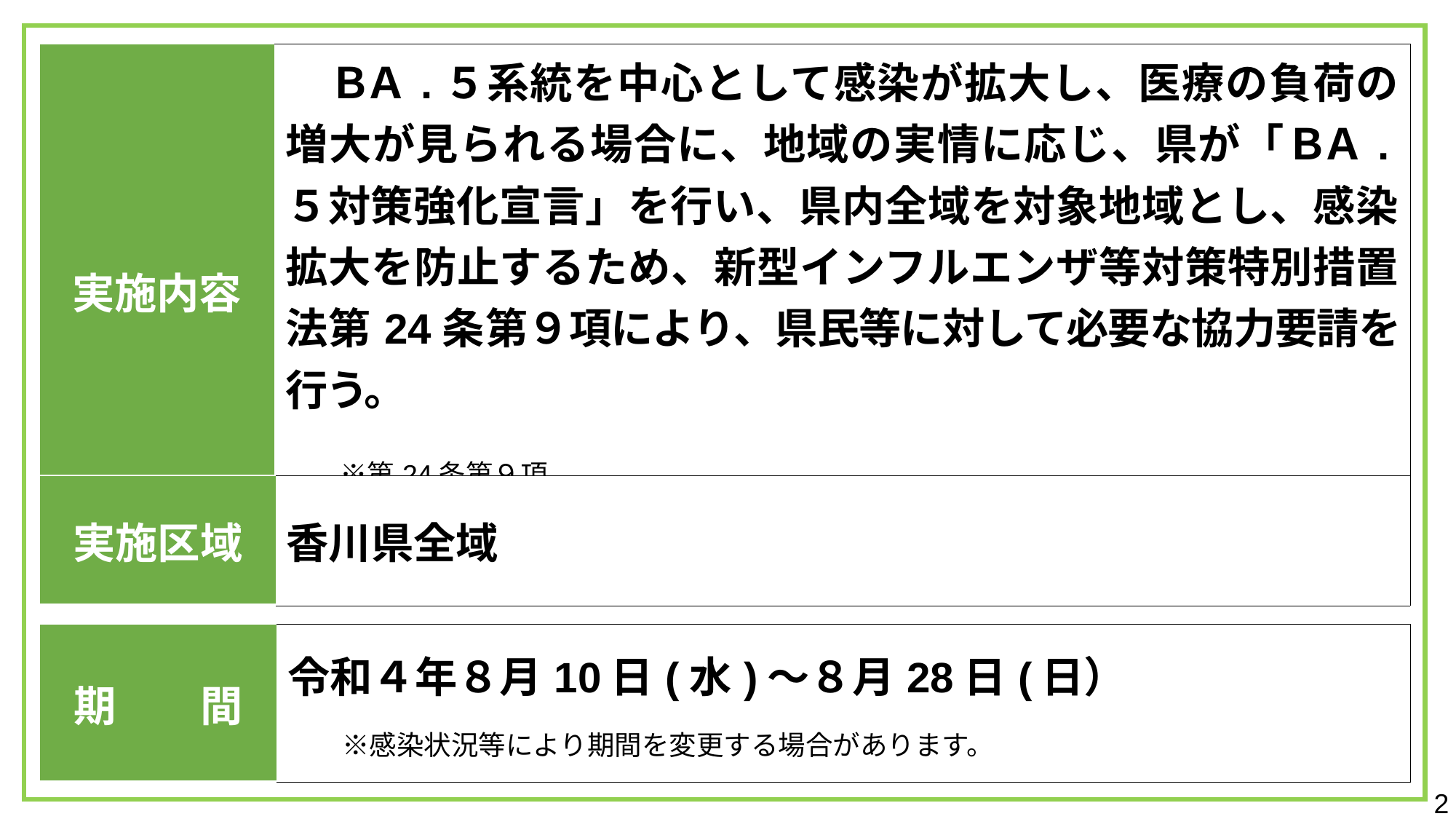

| 実施内容 | ＢＡ.５系統を中心として感染が拡大し、医療の負荷の増大が見られる場合に、地域の実情に応じ、県が「ＢＡ.５対策強化宣言」を行い、県内全域を対象地域とし、感染拡大を防止するため、新型インフルエンザ等対策特別措置法第24条第９項により、県民等に対して必要な協力要請を行う。 　　 　　※第24条第９項 　　　県民・事業者への感染防止の協力要請等 |
| --- | --- |
| 実施区域 | 香川県全域 |
| --- | --- |
| 期　　間 | 令和４年８月10日(水)～８月28日(日） 　　※感染状況等により期間を変更する場合があります。 |
| --- | --- |
2